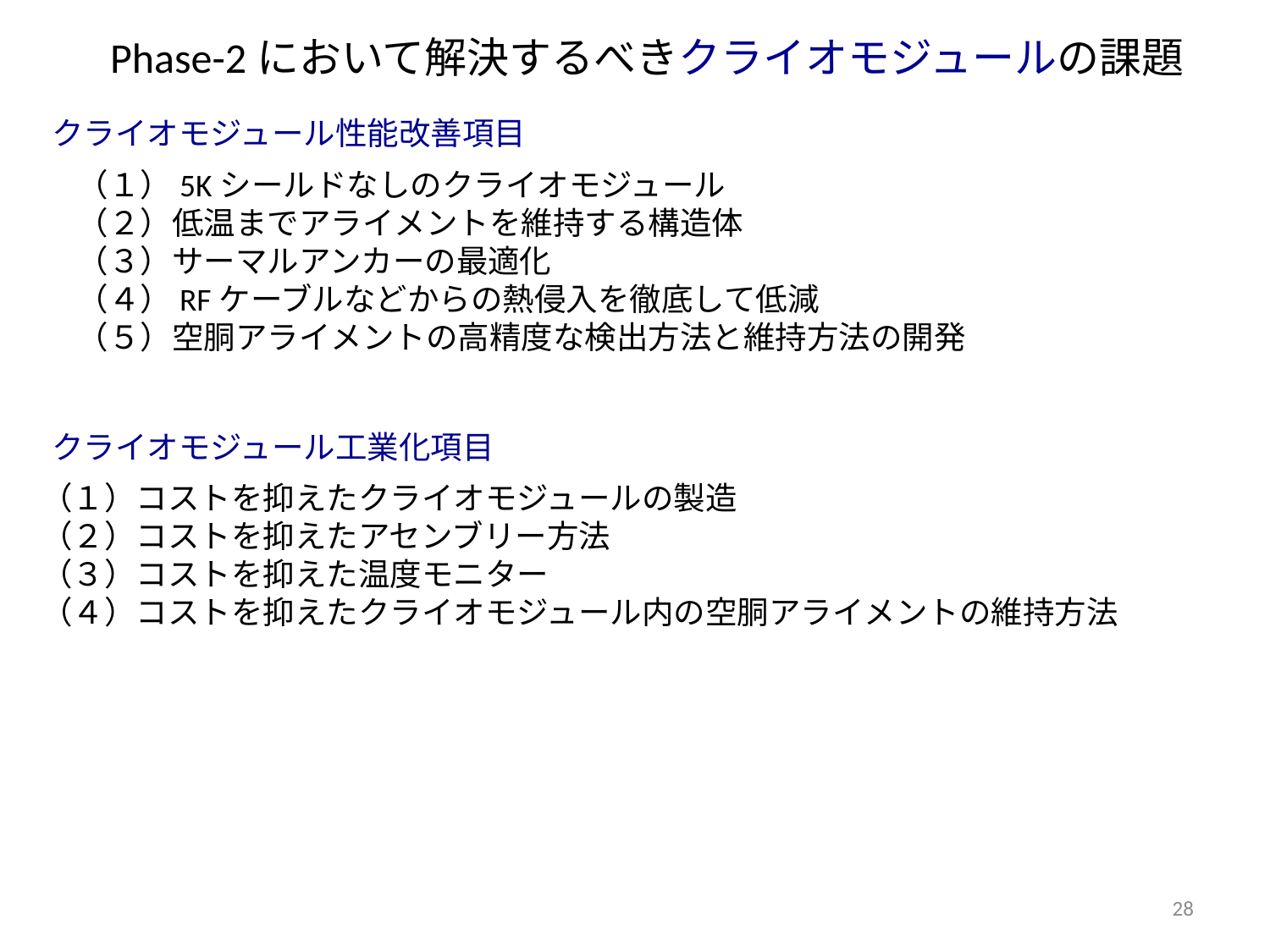

Phase-2において解決するべきクライオモジュールの課題
クライオモジュール性能改善項目
（１）5Kシールドなしのクライオモジュール
（２）低温までアライメントを維持する構造体
（３）サーマルアンカーの最適化
（４）RFケーブルなどからの熱侵入を徹底して低減
（５）空胴アライメントの高精度な検出方法と維持方法の開発

クライオモジュール工業化項目
（１）コストを抑えたクライオモジュールの製造
（２）コストを抑えたアセンブリー方法
（３）コストを抑えた温度モニター
（４）コストを抑えたクライオモジュール内の空胴アライメントの維持方法

28